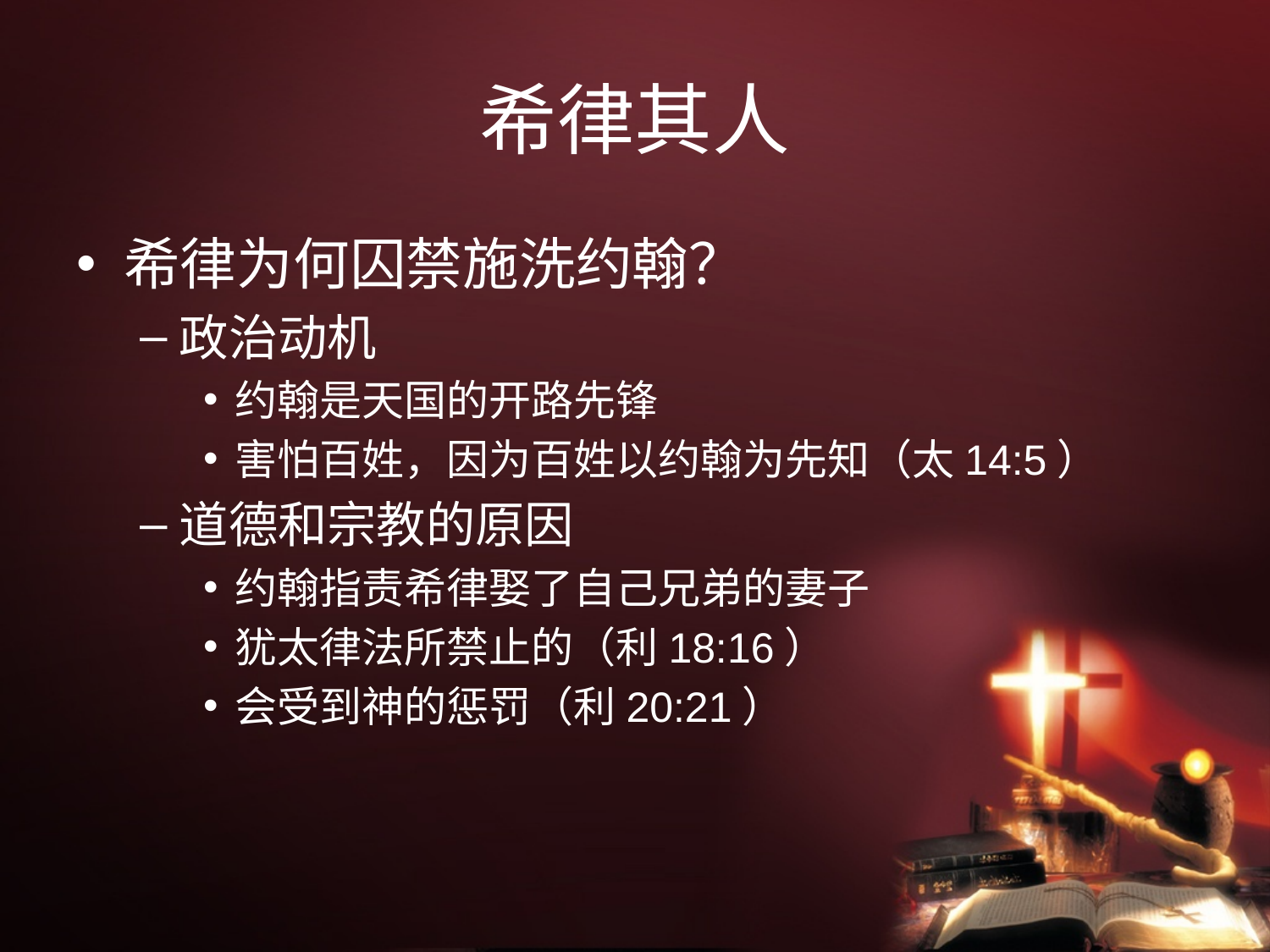

# 希律其人
希律为何囚禁施洗约翰？
政治动机
约翰是天国的开路先锋
害怕百姓，因为百姓以约翰为先知（太14:5）
道德和宗教的原因
约翰指责希律娶了自己兄弟的妻子
犹太律法所禁止的（利18:16）
会受到神的惩罚（利20:21）